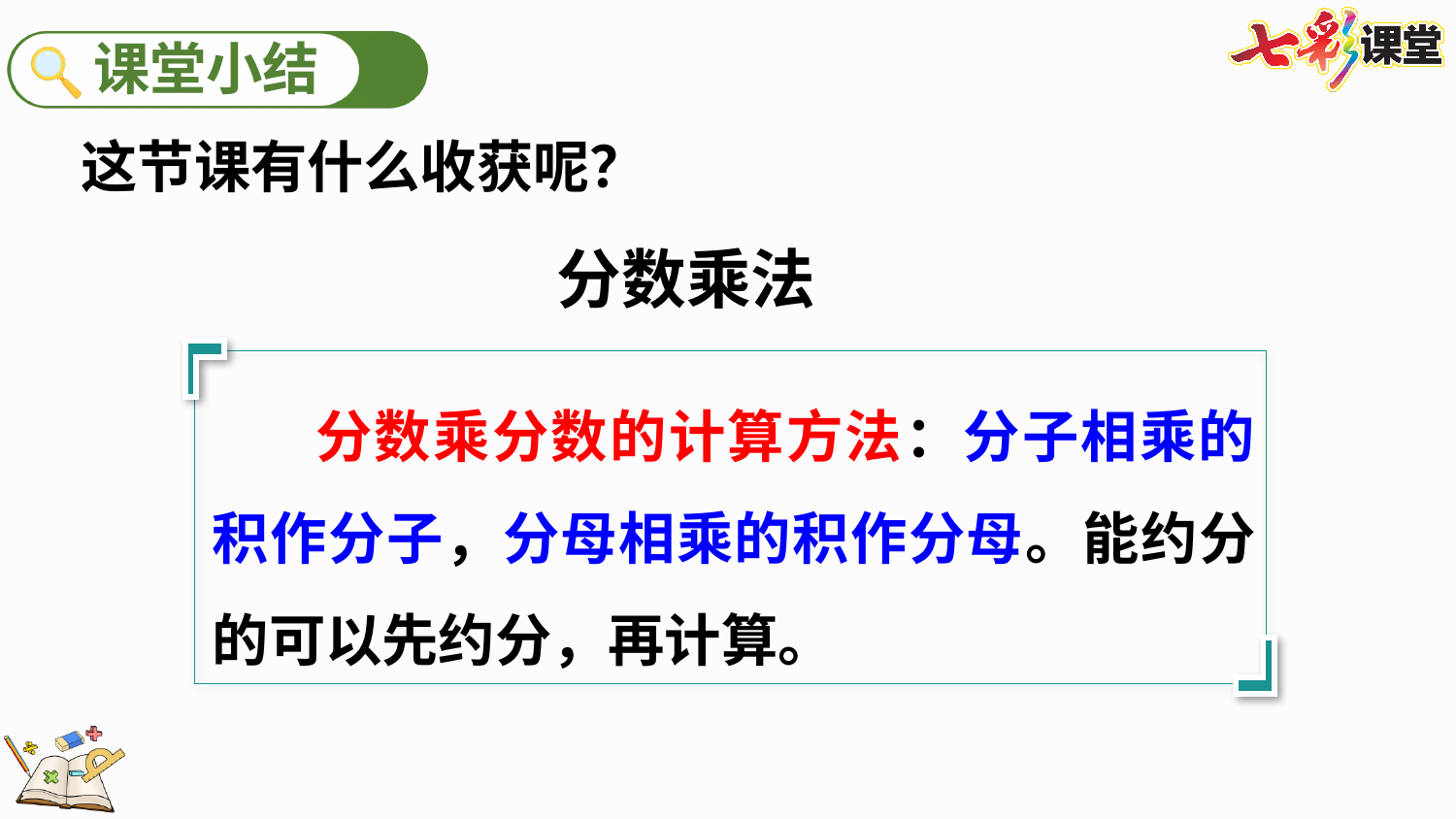

这节课有什么收获呢？
分数乘法

分数乘分数的计算方法：分子相乘的积作分子，分母相乘的积作分母。能约分的可以先约分，再计算。